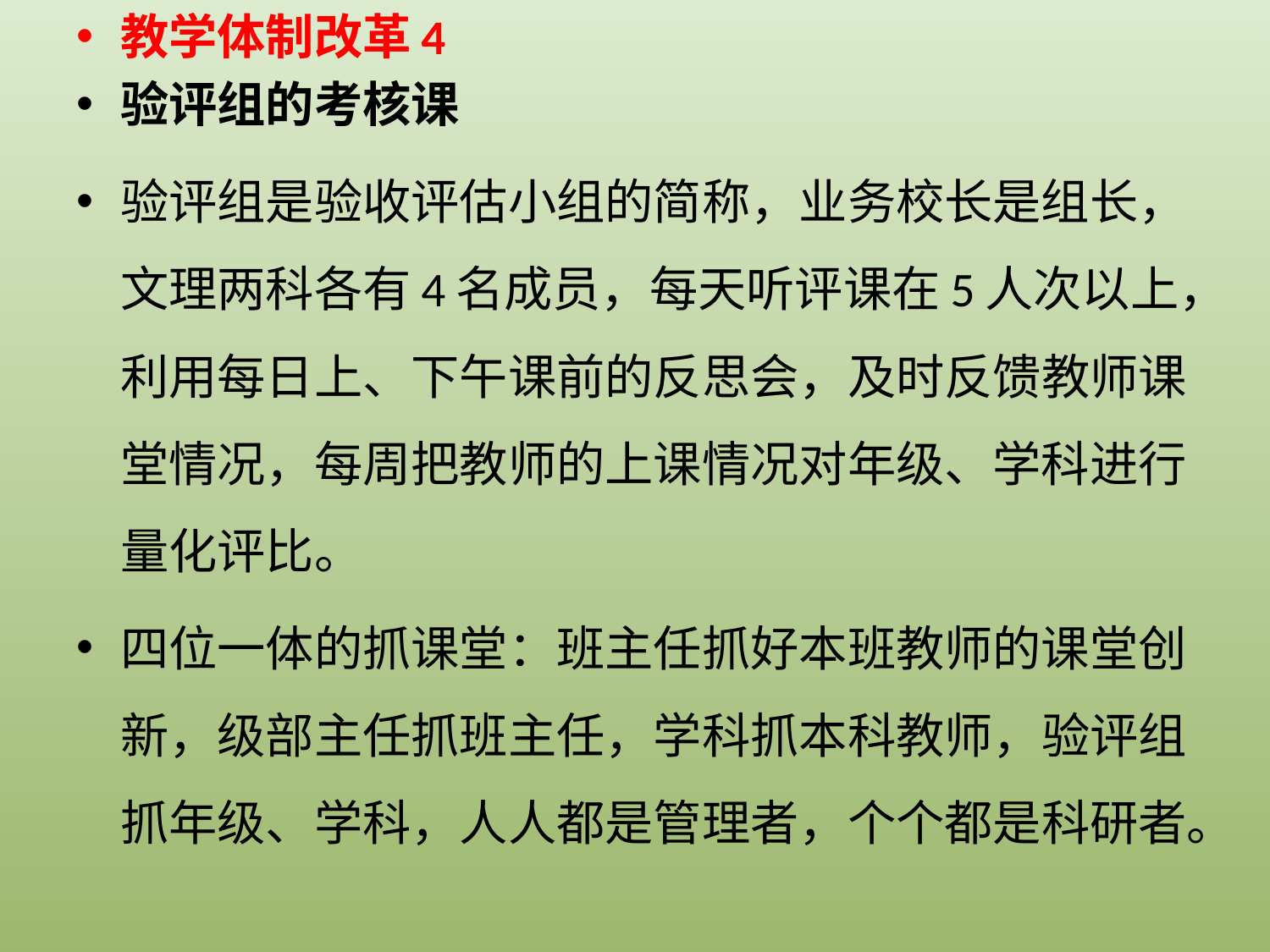

教学体制改革4
验评组的考核课
验评组是验收评估小组的简称，业务校长是组长，文理两科各有4名成员，每天听评课在5人次以上，利用每日上、下午课前的反思会，及时反馈教师课堂情况，每周把教师的上课情况对年级、学科进行量化评比。
四位一体的抓课堂：班主任抓好本班教师的课堂创新，级部主任抓班主任，学科抓本科教师，验评组抓年级、学科，人人都是管理者，个个都是科研者。